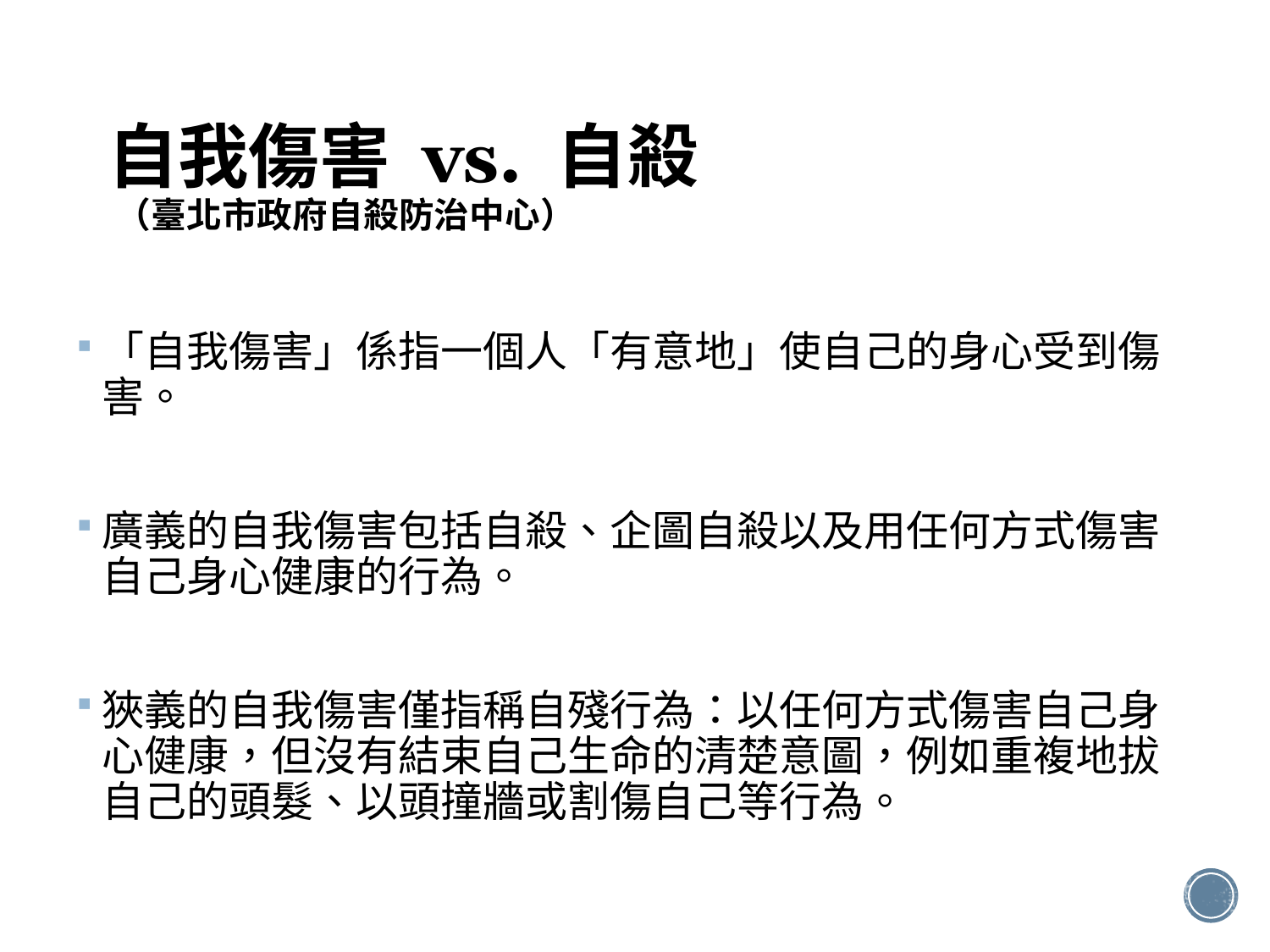

# 自我傷害 vs. 自殺 （臺北市政府自殺防治中心）
「自我傷害」係指一個人「有意地」使自己的身心受到傷害。

廣義的自我傷害包括自殺、企圖自殺以及用任何方式傷害自己身心健康的行為。

狹義的自我傷害僅指稱自殘行為：以任何方式傷害自己身心健康，但沒有結束自己生命的清楚意圖，例如重複地拔自己的頭髮、以頭撞牆或割傷自己等行為。